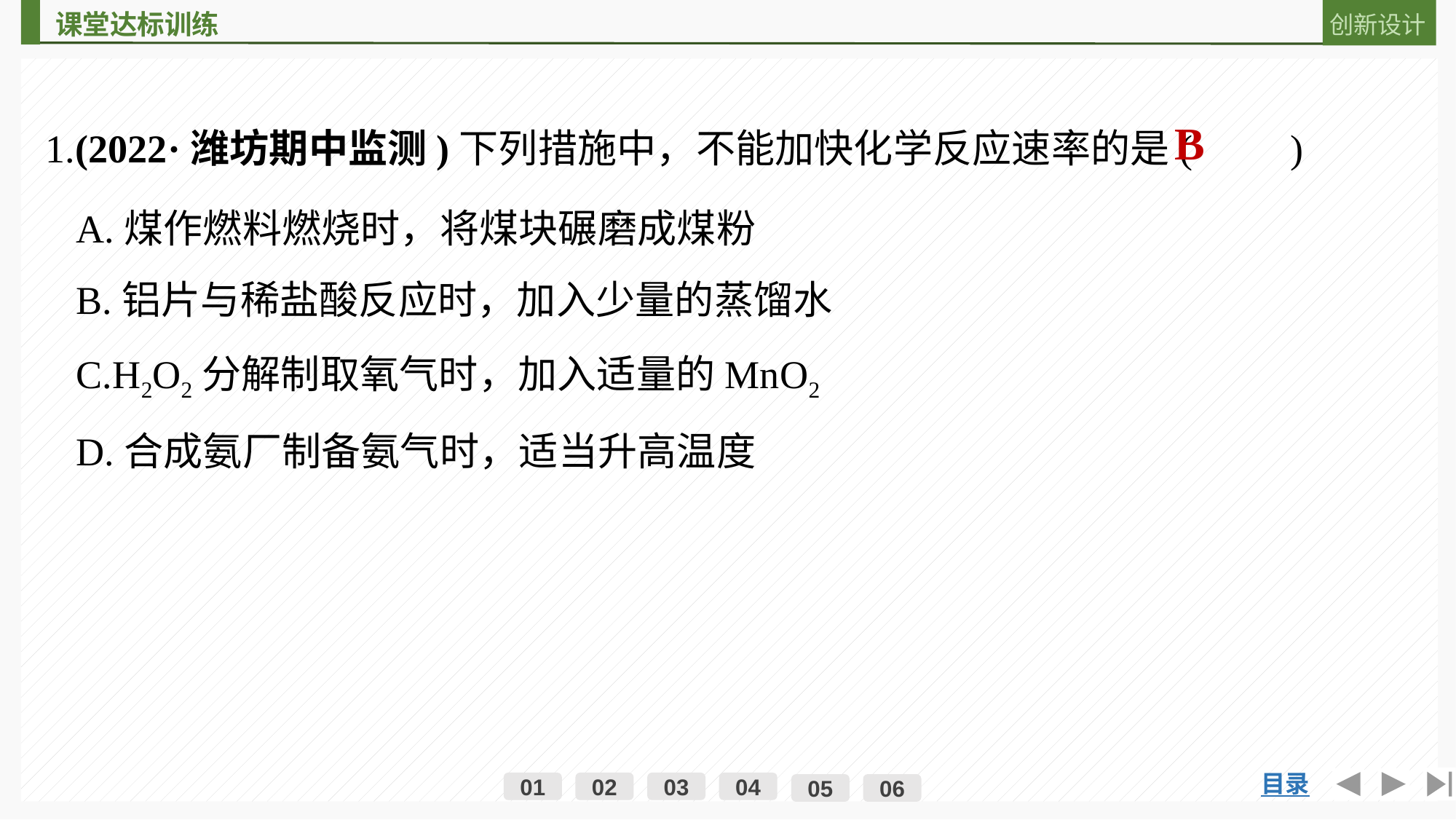

1.(2022·潍坊期中监测)下列措施中，不能加快化学反应速率的是(　　)
B
A.煤作燃料燃烧时，将煤块碾磨成煤粉
B.铝片与稀盐酸反应时，加入少量的蒸馏水
C.H2O2分解制取氧气时，加入适量的MnO2
D.合成氨厂制备氨气时，适当升高温度